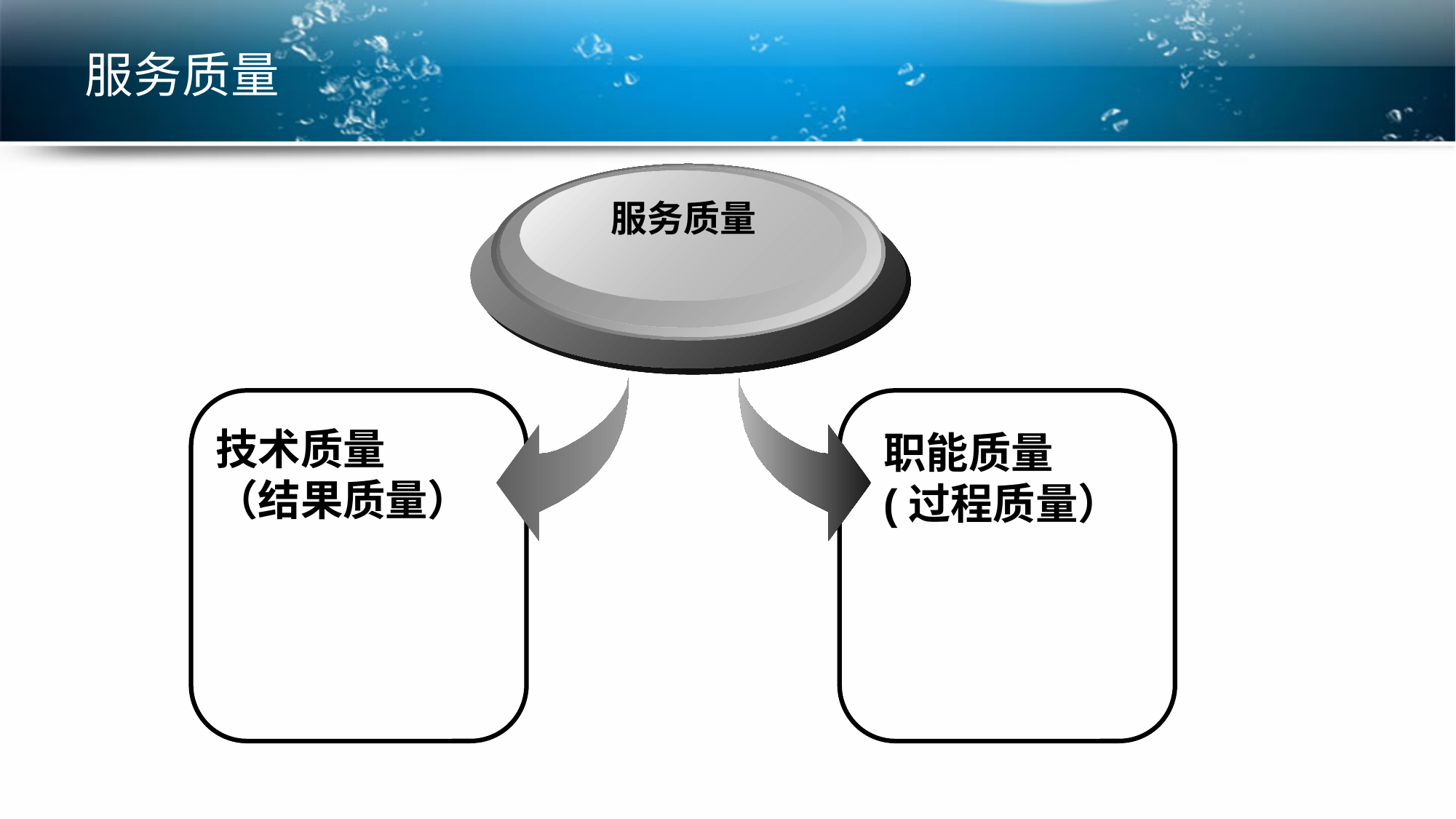

# 服务质量

服务质量

技术质量
（结果质量）

职能质量
(过程质量）